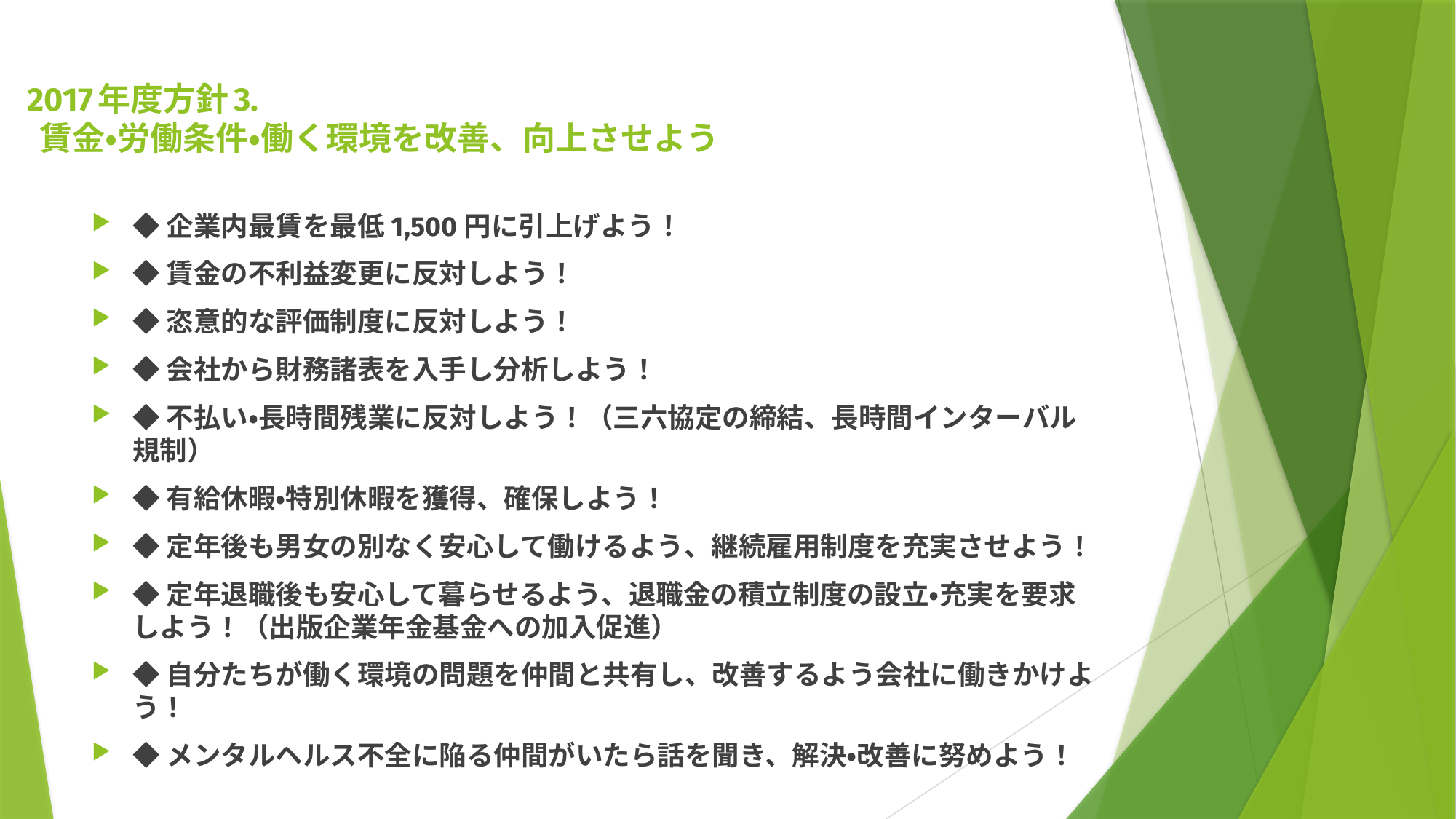

# 2017年度方針3. 賃金・労働条件・働く環境を改善、向上させよう
◆企業内最賃を最低1,500円に引上げよう！
◆賃金の不利益変更に反対しよう！
◆恣意的な評価制度に反対しよう！
◆会社から財務諸表を入手し分析しよう！
◆不払い・長時間残業に反対しよう！（三六協定の締結、長時間インターバル規制）
◆有給休暇・特別休暇を獲得、確保しよう！
◆定年後も男女の別なく安心して働けるよう、継続雇用制度を充実させよう！
◆定年退職後も安心して暮らせるよう、退職金の積立制度の設立・充実を要求しよう！（出版企業年金基金への加入促進）
◆自分たちが働く環境の問題を仲間と共有し、改善するよう会社に働きかけよう！
◆メンタルヘルス不全に陥る仲間がいたら話を聞き、解決・改善に努めよう！